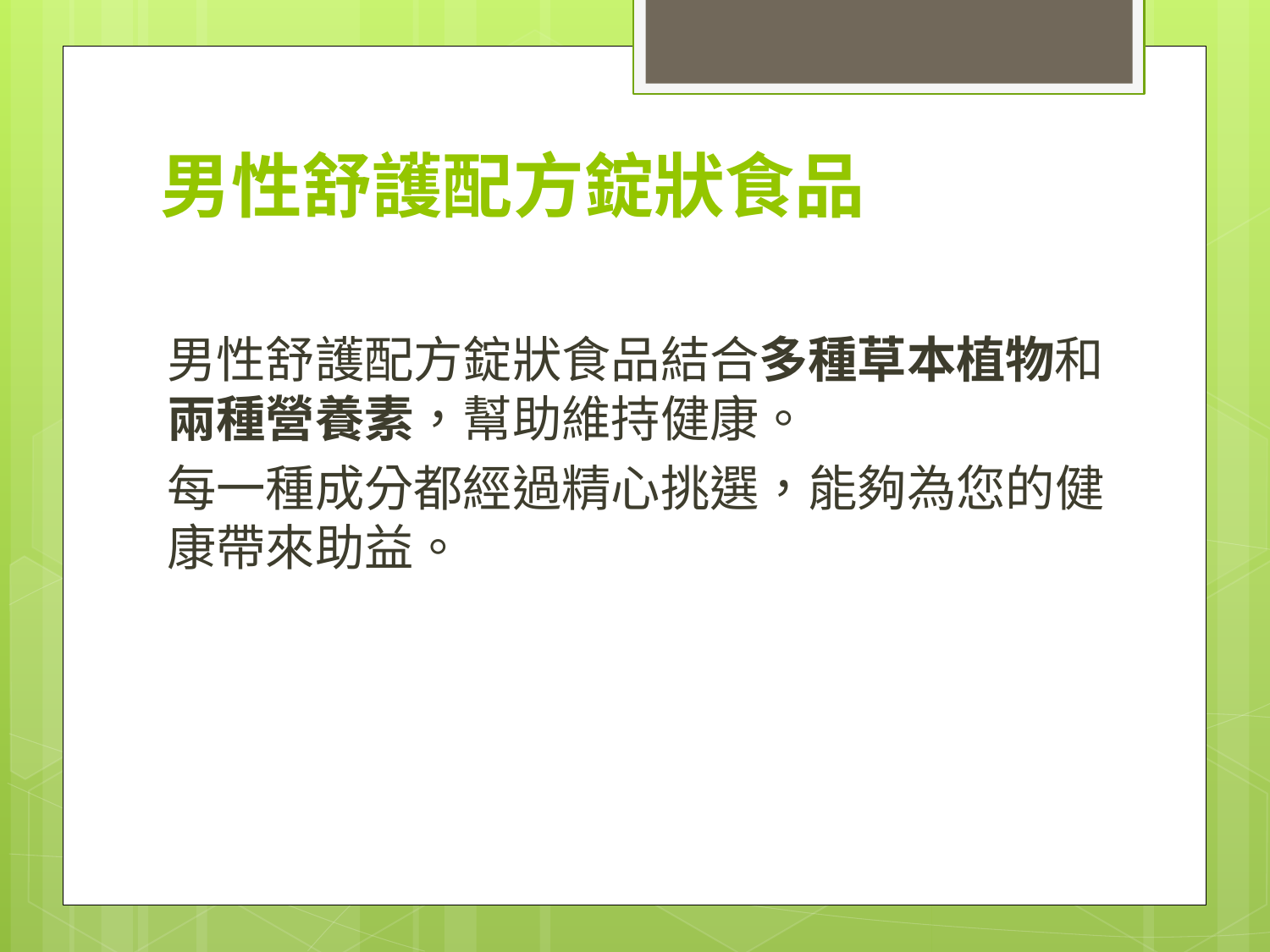

# 男性舒護配方錠狀食品
男性舒護配方錠狀食品結合多種草本植物和兩種營養素，幫助維持健康。
每一種成分都經過精心挑選，能夠為您的健康帶來助益。